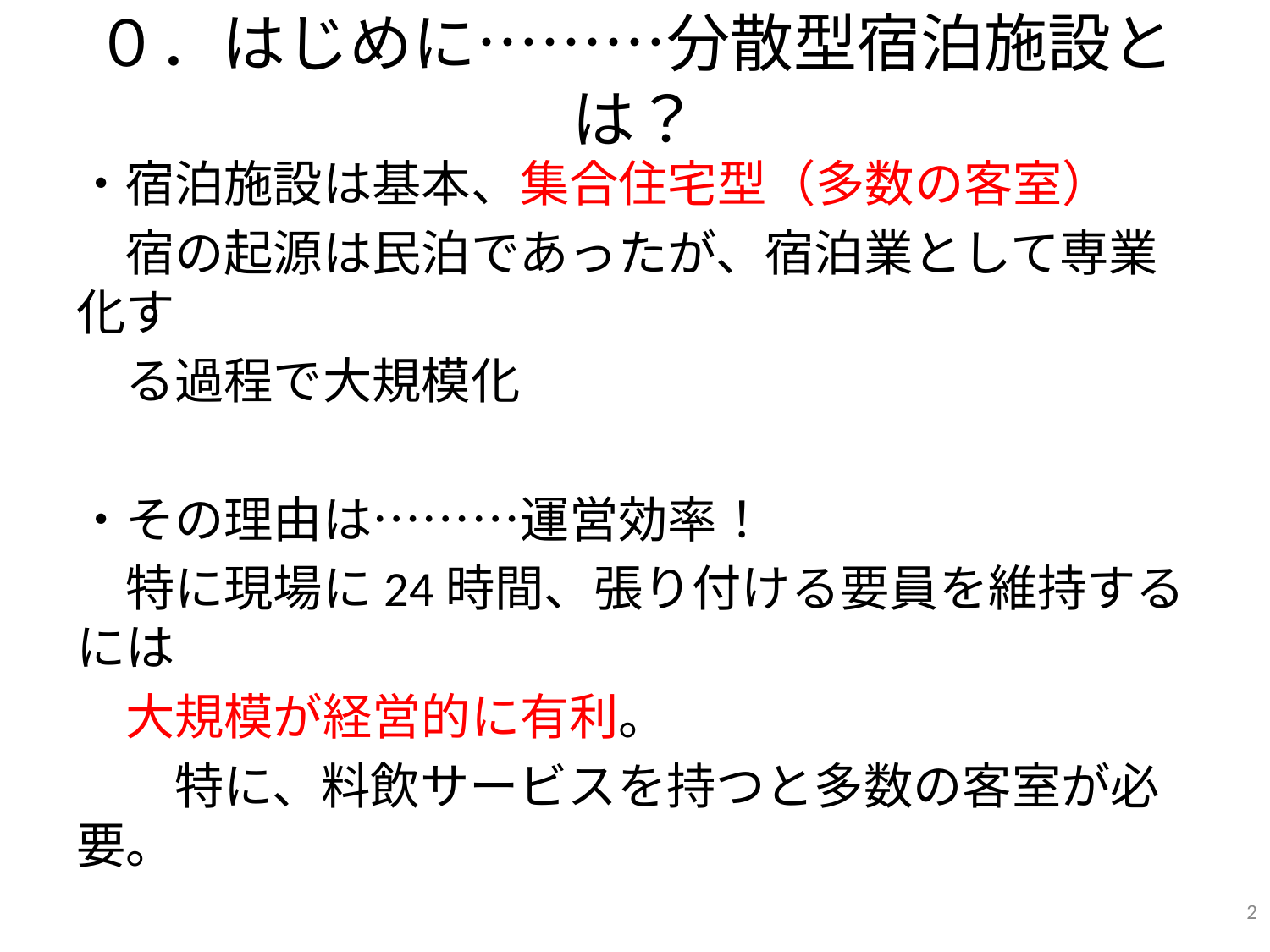

# ０．はじめに………分散型宿泊施設とは？
・宿泊施設は基本、集合住宅型（多数の客室）
　宿の起源は民泊であったが、宿泊業として専業化す
　る過程で大規模化

・その理由は………運営効率！
　特に現場に24時間、張り付ける要員を維持するには
　大規模が経営的に有利。
　　特に、料飲サービスを持つと多数の客室が必要。

2